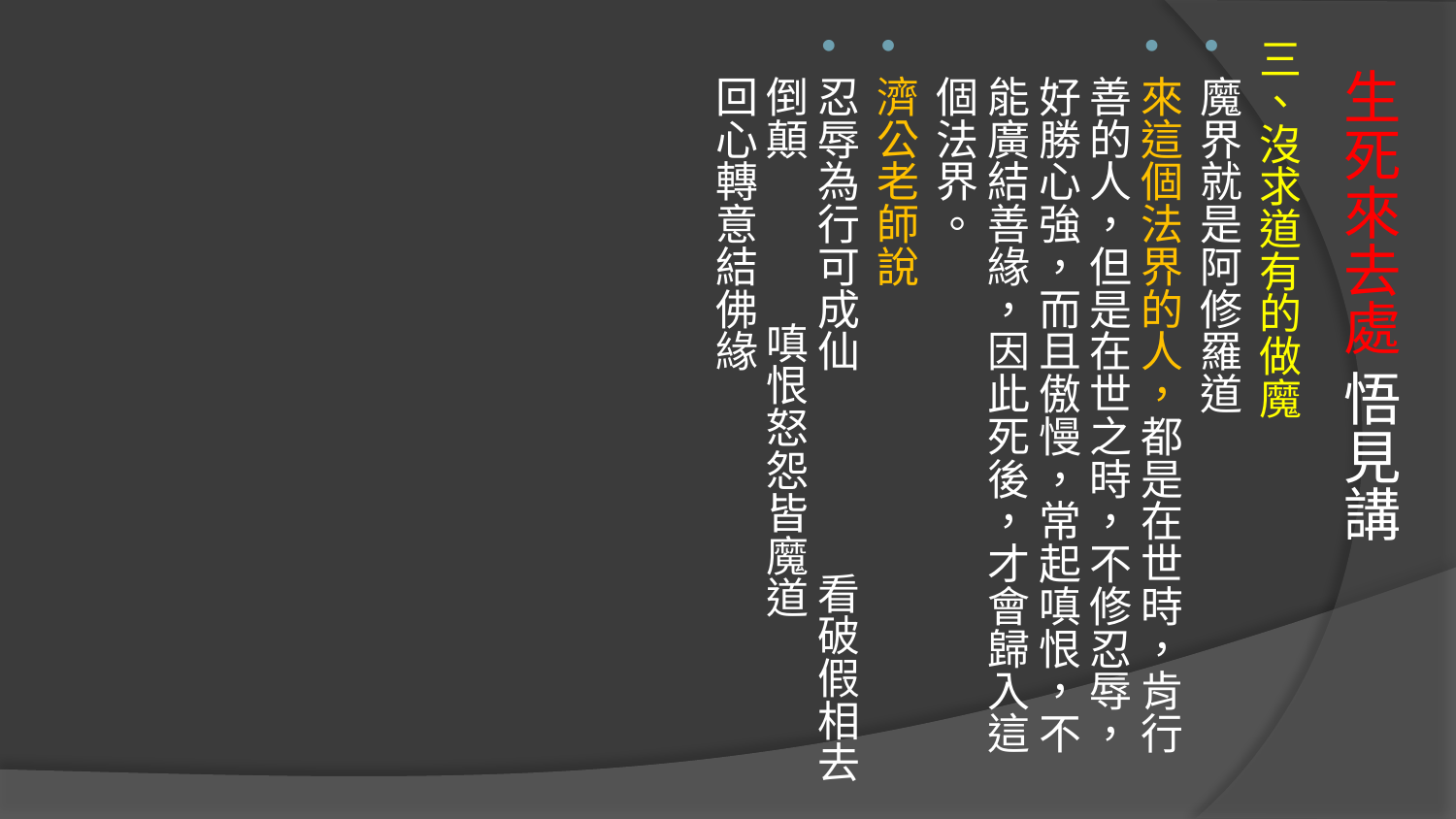

三、沒求道有的做魔
魔界就是阿修羅道
來這個法界的人，都是在世時，肯行善的人，但是在世之時，不修忍辱，好勝心強，而且傲慢，常起嗔恨，不能廣結善緣，因此死後，才會歸入這個法界。
濟公老師說
忍辱為行可成仙                     看破假相去倒顛                 嗔恨怒怨皆魔道                  回心轉意結佛緣

# 生死來去處 悟見講